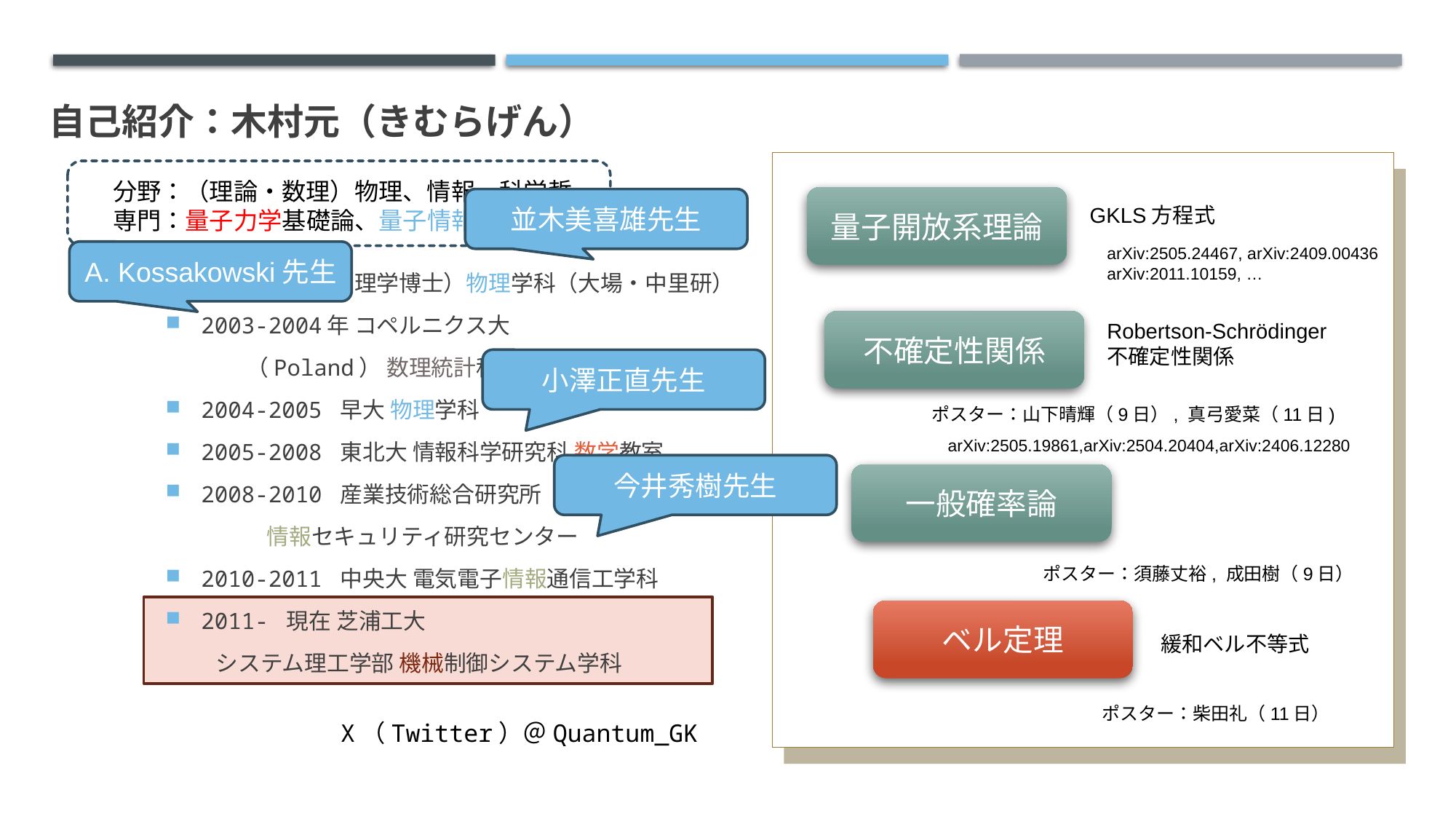

# 自己紹介：木村元（きむらげん）

分野：（理論・数理）物理、情報、科学哲
専門：量子力学基礎論、量子情報理論
量子開放系理論
並木美喜雄先生
GKLS方程式
arXiv:2505.24467, arXiv:2409.00436
arXiv:2011.10159, …
A. Kossakowski先生
2003年 早大（理学博士）物理学科（大場・中里研）
2003-2004年 コペルニクス大
               （Poland） 数理統計科
2004-2005 早大 物理学科
2005-2008 東北大 情報科学研究科 数学教室
2008-2010 産業技術総合研究所
                   情報セキュリティ研究センター
2010-2011 中央大 電気電子情報通信工学科
2011- 現在 芝浦工大
         システム理工学部 機械制御システム学科
不確定性関係
Robertson-Schrödinger
不確定性関係
小澤正直先生
ポスター：山下晴輝（9日）, 真弓愛菜（11日)
arXiv:2505.19861,arXiv:2504.20404,arXiv:2406.12280
今井秀樹先生
一般確率論
ポスター：須藤丈裕, 成田樹（9日）

ベル定理
緩和ベル不等式
ポスター：柴田礼（11日）
X（Twitter）＠Quantum_GK